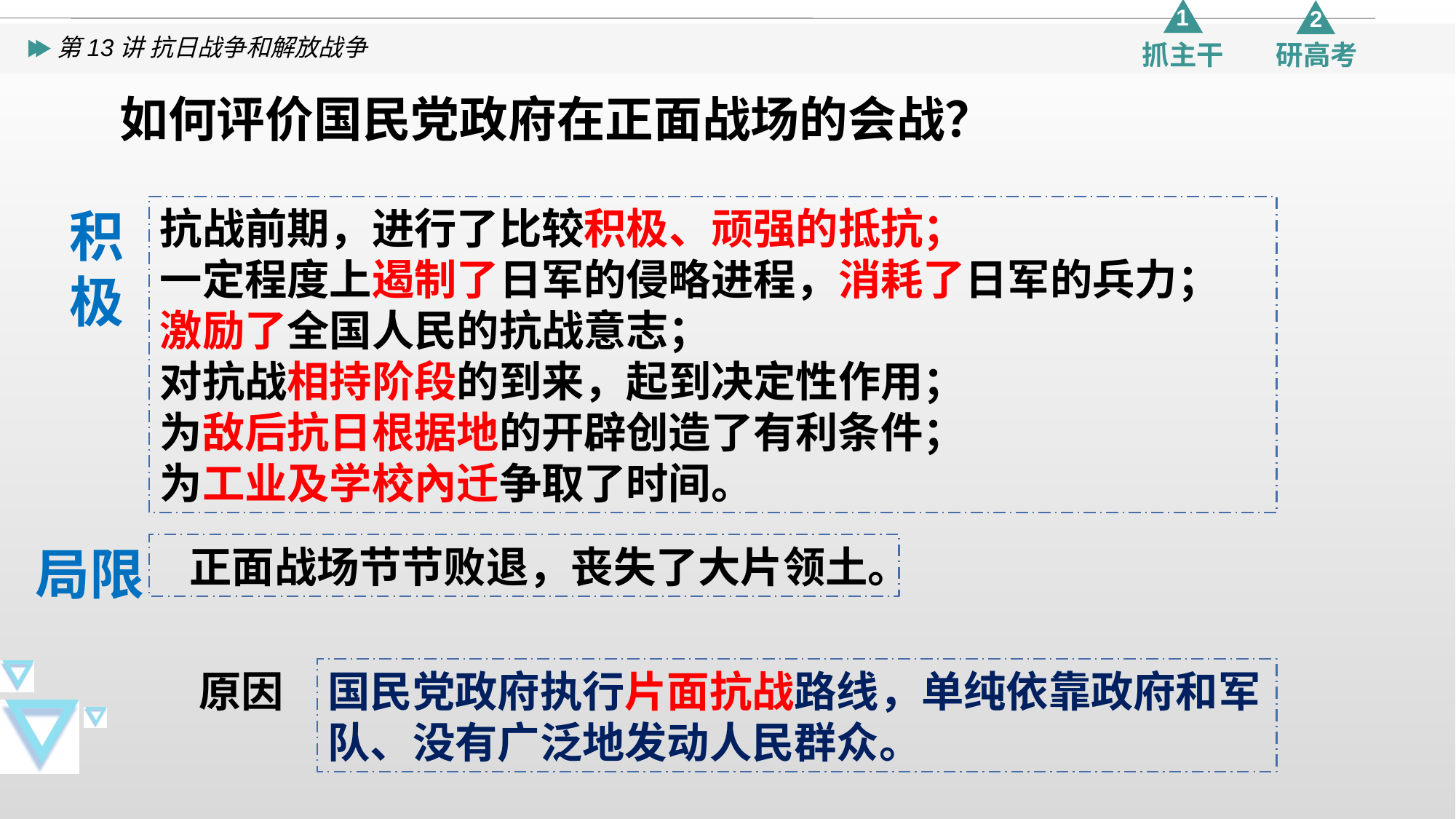

如何评价国民党政府在正面战场的会战？
积极
抗战前期，进行了比较积极、顽强的抵抗；
一定程度上遏制了日军的侵略进程，消耗了日军的兵力；
激励了全国人民的抗战意志；
对抗战相持阶段的到来，起到决定性作用；
为敌后抗日根据地的开辟创造了有利条件；
为工业及学校內迁争取了时间。
局限
  正面战场节节败退，丧失了大片领土。
原因
国民党政府执行片面抗战路线，单纯依靠政府和军队、没有广泛地发动人民群众。